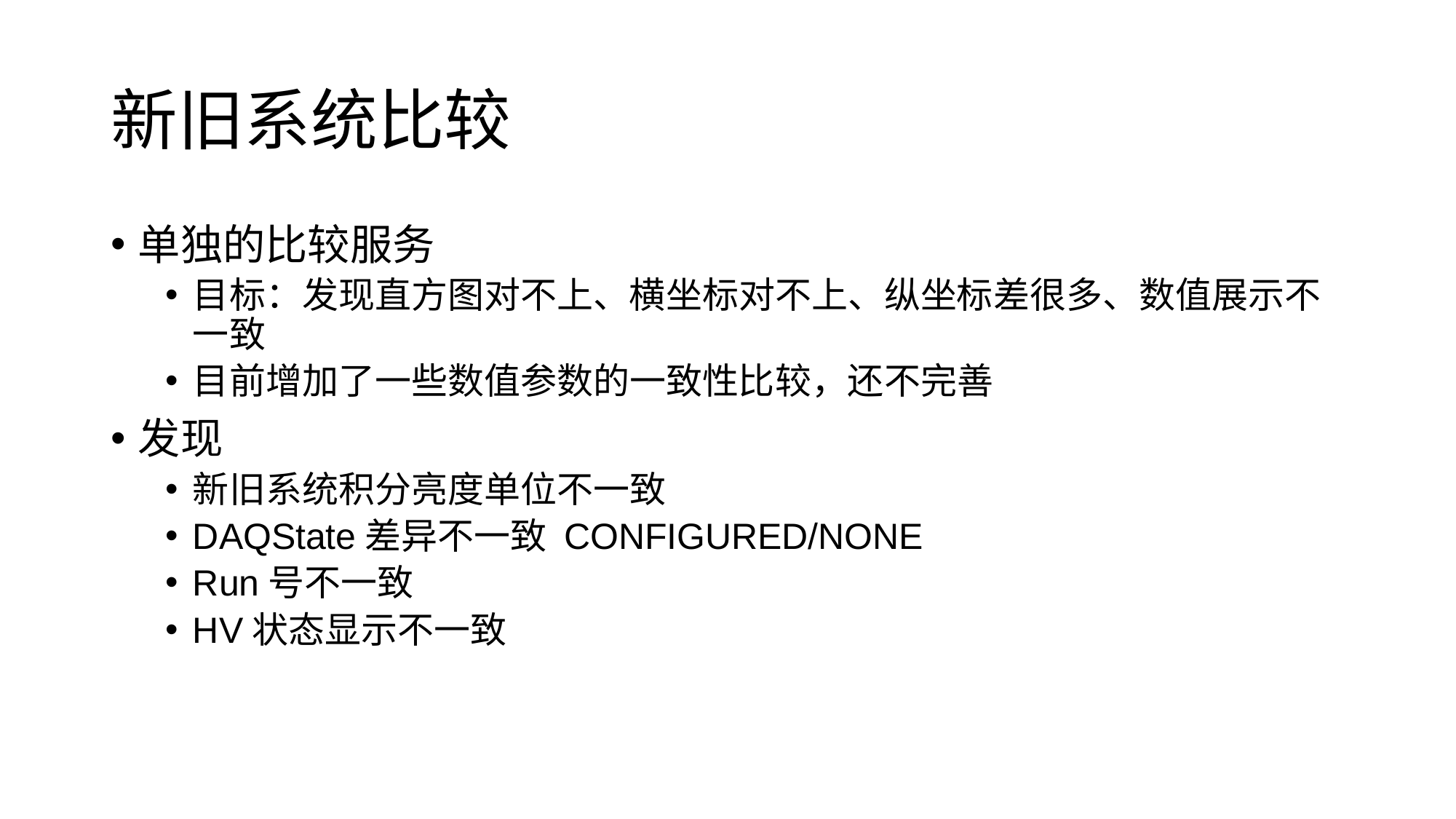

# 新旧系统比较
单独的比较服务
目标：发现直方图对不上、横坐标对不上、纵坐标差很多、数值展示不一致
目前增加了一些数值参数的一致性比较，还不完善
发现
新旧系统积分亮度单位不一致
DAQState差异不一致 CONFIGURED/NONE
Run号不一致
HV状态显示不一致